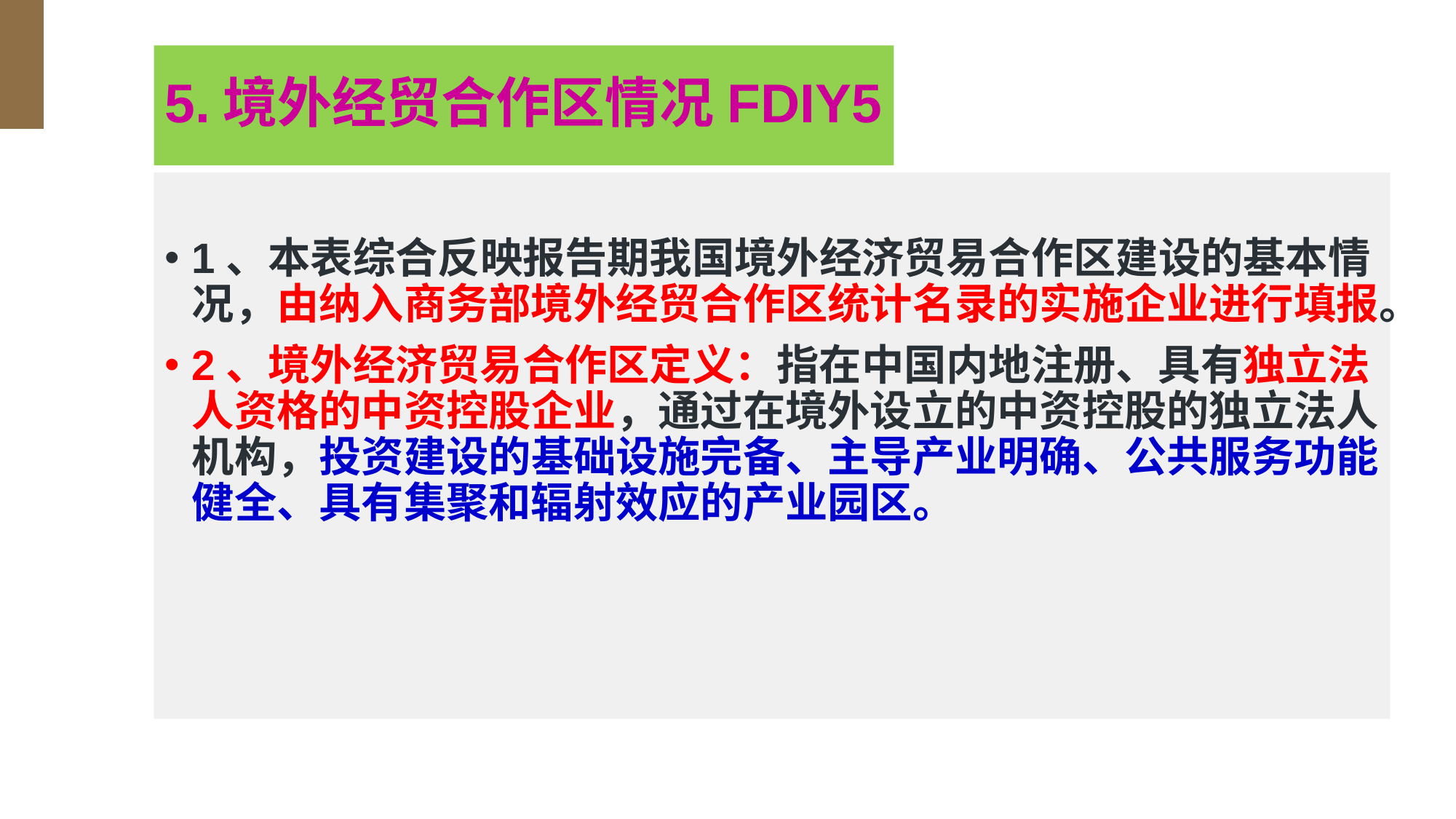

# 5.境外经贸合作区情况FDIY5

1、本表综合反映报告期我国境外经济贸易合作区建设的基本情况，由纳入商务部境外经贸合作区统计名录的实施企业进行填报。
2、境外经济贸易合作区定义：指在中国内地注册、具有独立法人资格的中资控股企业，通过在境外设立的中资控股的独立法人机构，投资建设的基础设施完备、主导产业明确、公共服务功能健全、具有集聚和辐射效应的产业园区。